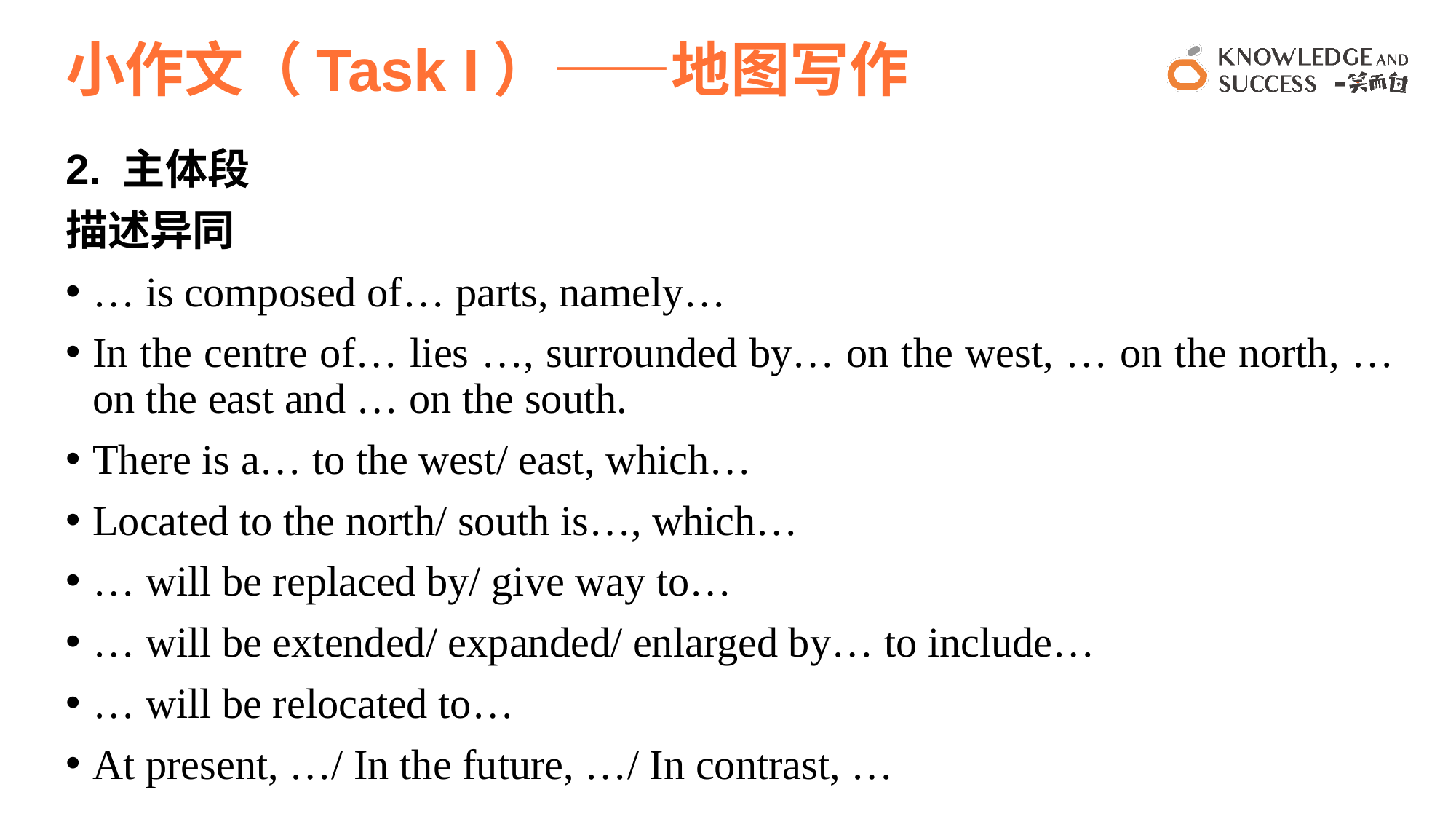

# 小作文（Task I）——地图写作
2. 主体段
描述异同
… is composed of… parts, namely…
In the centre of… lies …, surrounded by… on the west, … on the north, … on the east and … on the south.
There is a… to the west/ east, which…
Located to the north/ south is…, which…
… will be replaced by/ give way to…
… will be extended/ expanded/ enlarged by… to include…
… will be relocated to…
At present, …/ In the future, …/ In contrast, …

31